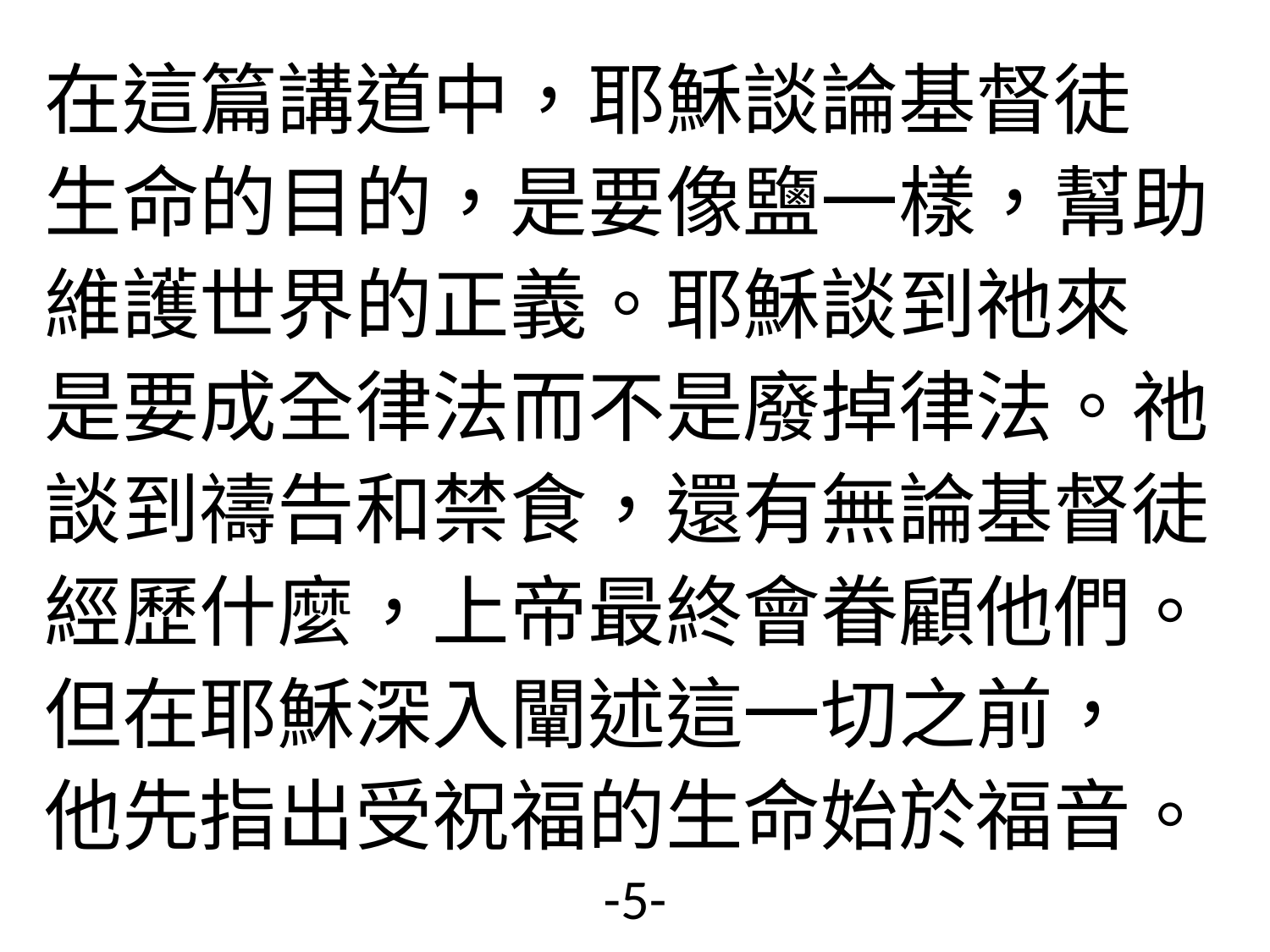

# 在這篇講道中，耶穌談論基督徒 生命的目的，是要像鹽一樣，幫助維護世界的正義。耶穌談到祂來 是要成全律法而不是廢掉律法。祂談到禱告和禁食，還有無論基督徒經歷什麼，上帝最終會眷顧他們。 但在耶穌深入闡述這一切之前， 他先指出受祝福的生命始於福音。
-5-